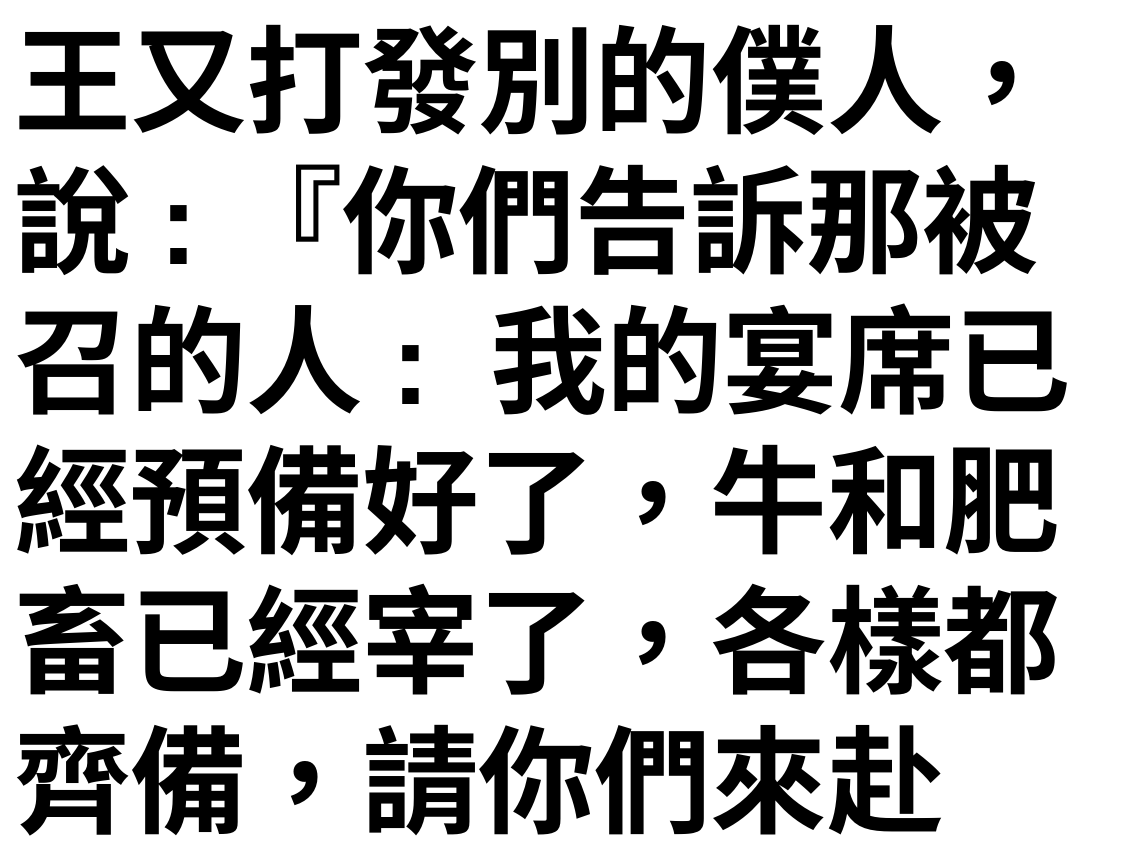

王又打發別的僕人，說:『你們告訴那被召的人: 我的宴席已經預備好了，牛和肥畜已經宰了，各樣都齊備，請你們來赴席。』